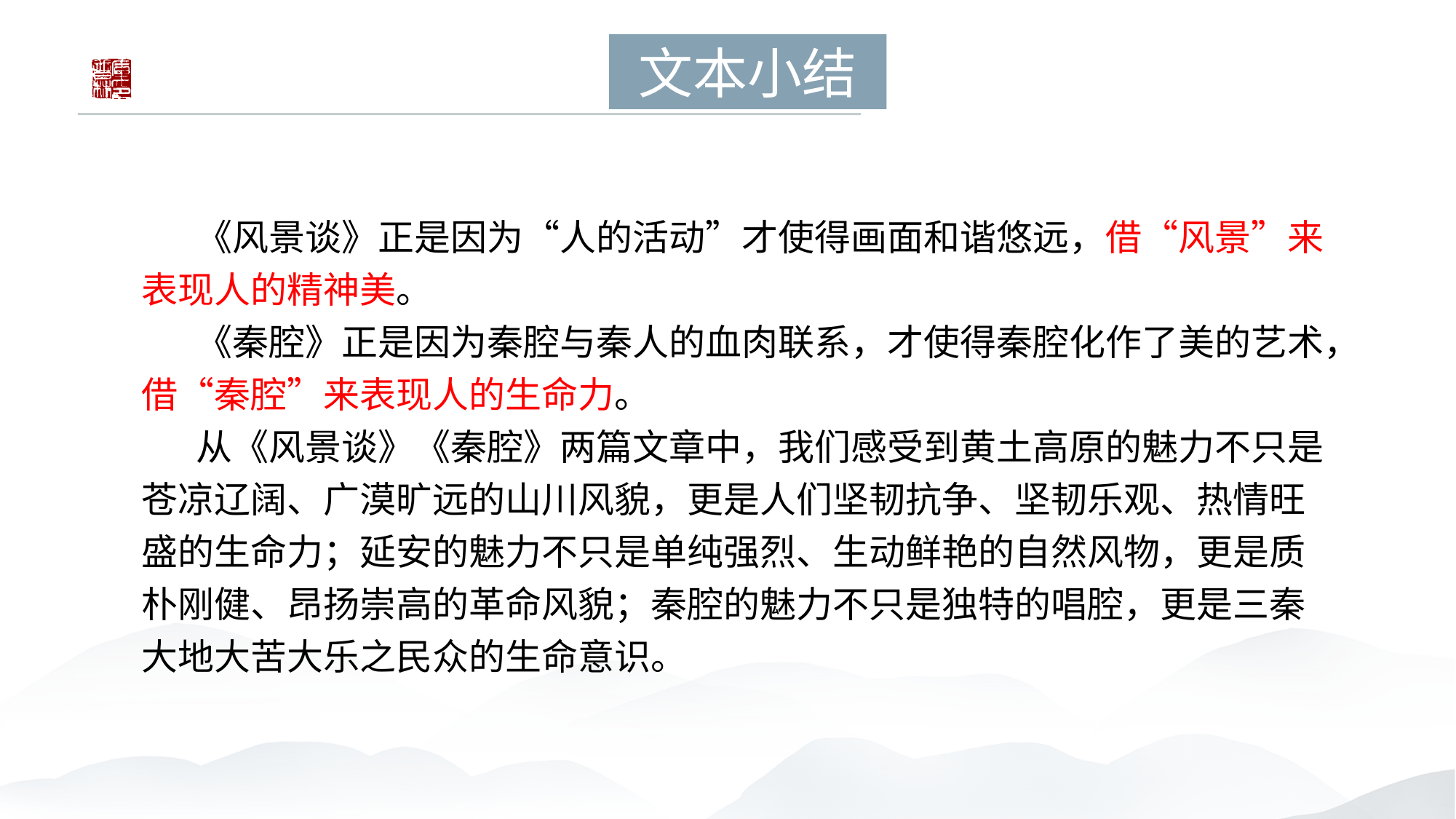

文本小结
《风景谈》正是因为“人的活动”才使得画面和谐悠远，借“风景”来表现人的精神美。
《秦腔》正是因为秦腔与秦人的血肉联系，才使得秦腔化作了美的艺术，借“秦腔”来表现人的生命力。
从《风景谈》《秦腔》两篇文章中，我们感受到黄土高原的魅力不只是苍凉辽阔、广漠旷远的山川风貌，更是人们坚韧抗争、坚韧乐观、热情旺盛的生命力；延安的魅力不只是单纯强烈、生动鲜艳的自然风物，更是质朴刚健、昂扬崇高的革命风貌；秦腔的魅力不只是独特的唱腔，更是三秦大地大苦大乐之民众的生命意识。